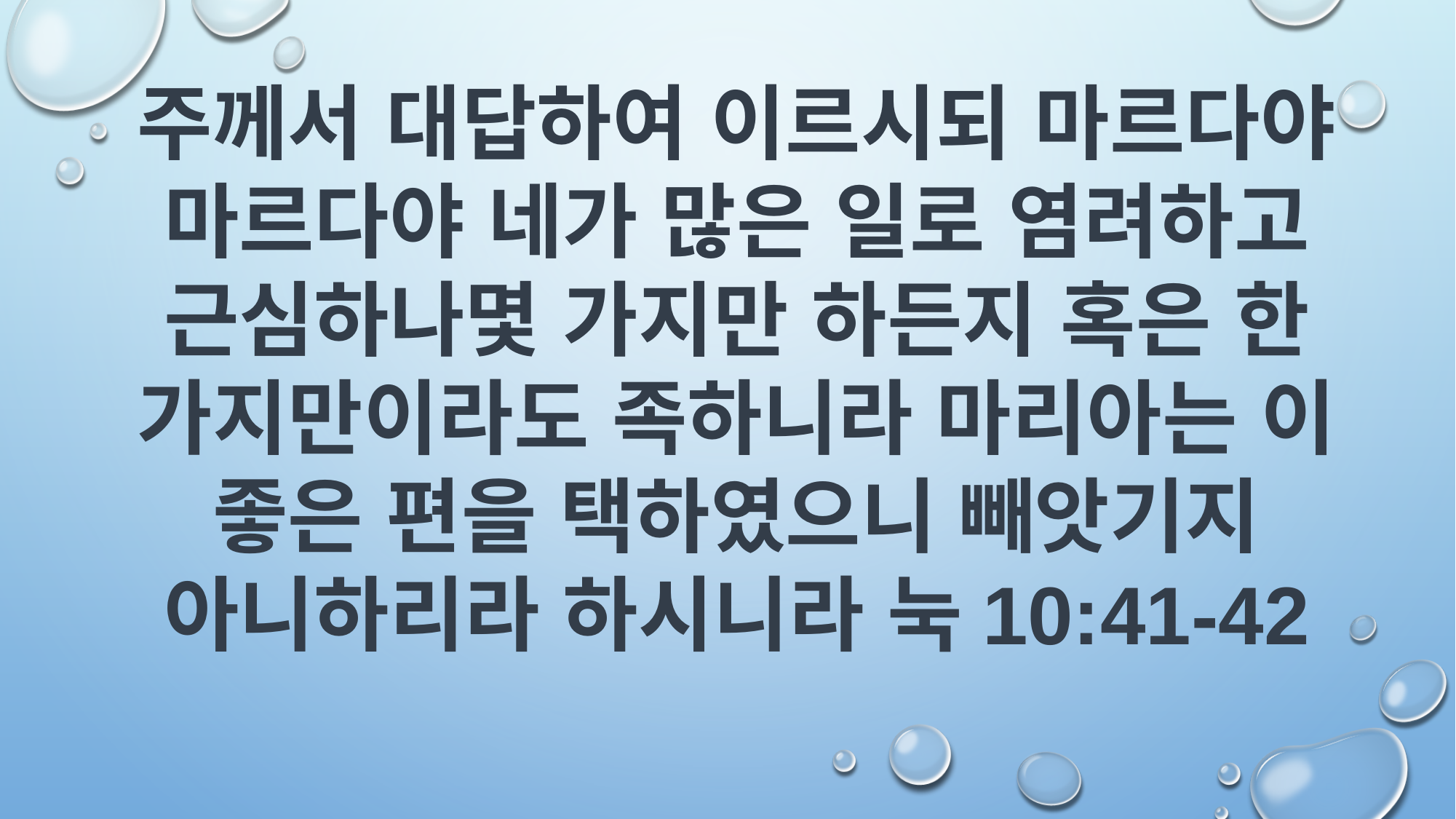

주께서 대답하여 이르시되 마르다야 마르다야 네가 많은 일로 염려하고 근심하나몇 가지만 하든지 혹은 한 가지만이라도 족하니라 마리아는 이 좋은 편을 택하였으니 빼앗기지 아니하리라 하시니라 눅10:41-42